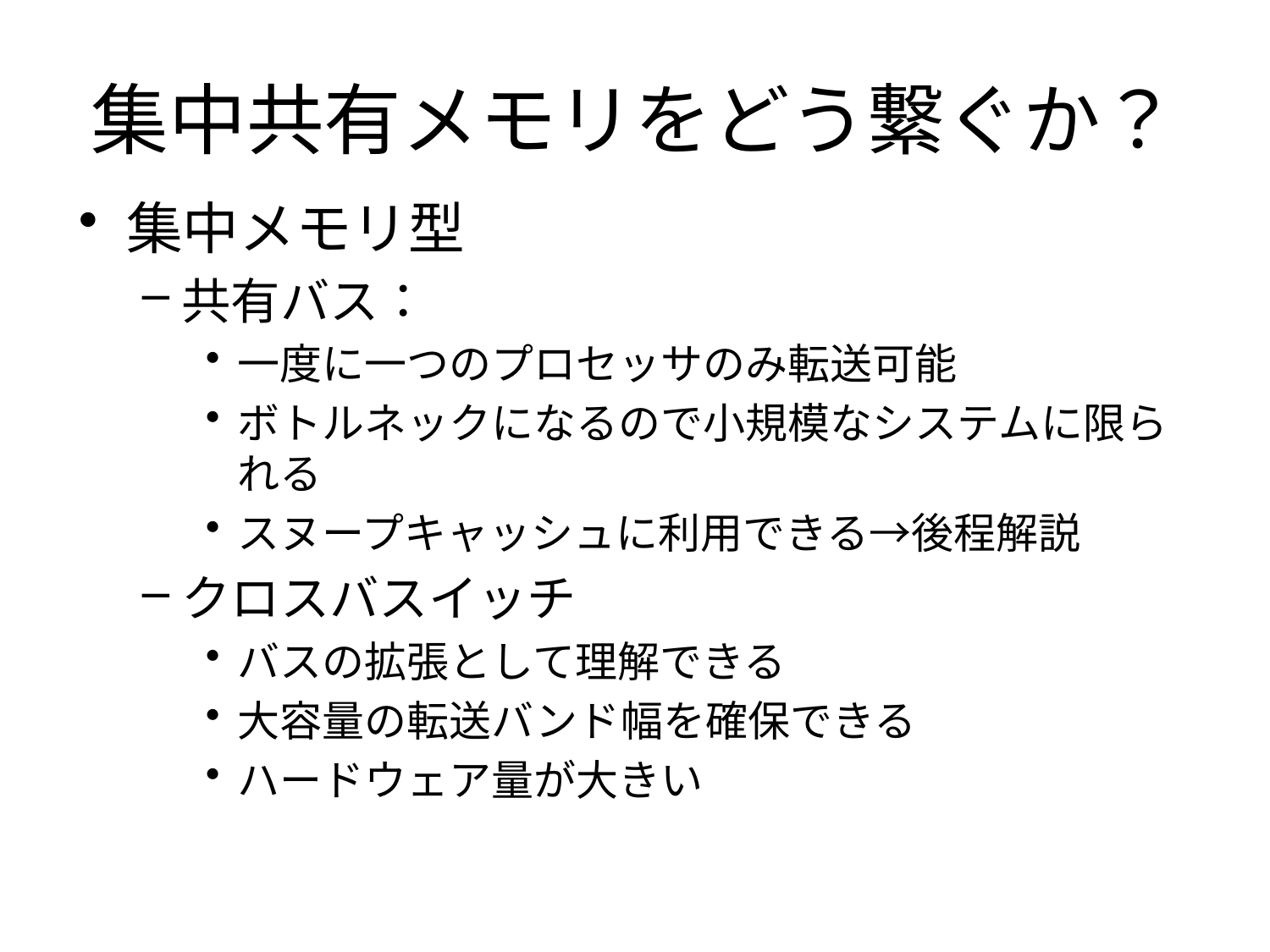

# 集中共有メモリをどう繋ぐか？
集中メモリ型
共有バス：
一度に一つのプロセッサのみ転送可能
ボトルネックになるので小規模なシステムに限られる
スヌープキャッシュに利用できる→後程解説
クロスバスイッチ
バスの拡張として理解できる
大容量の転送バンド幅を確保できる
ハードウェア量が大きい